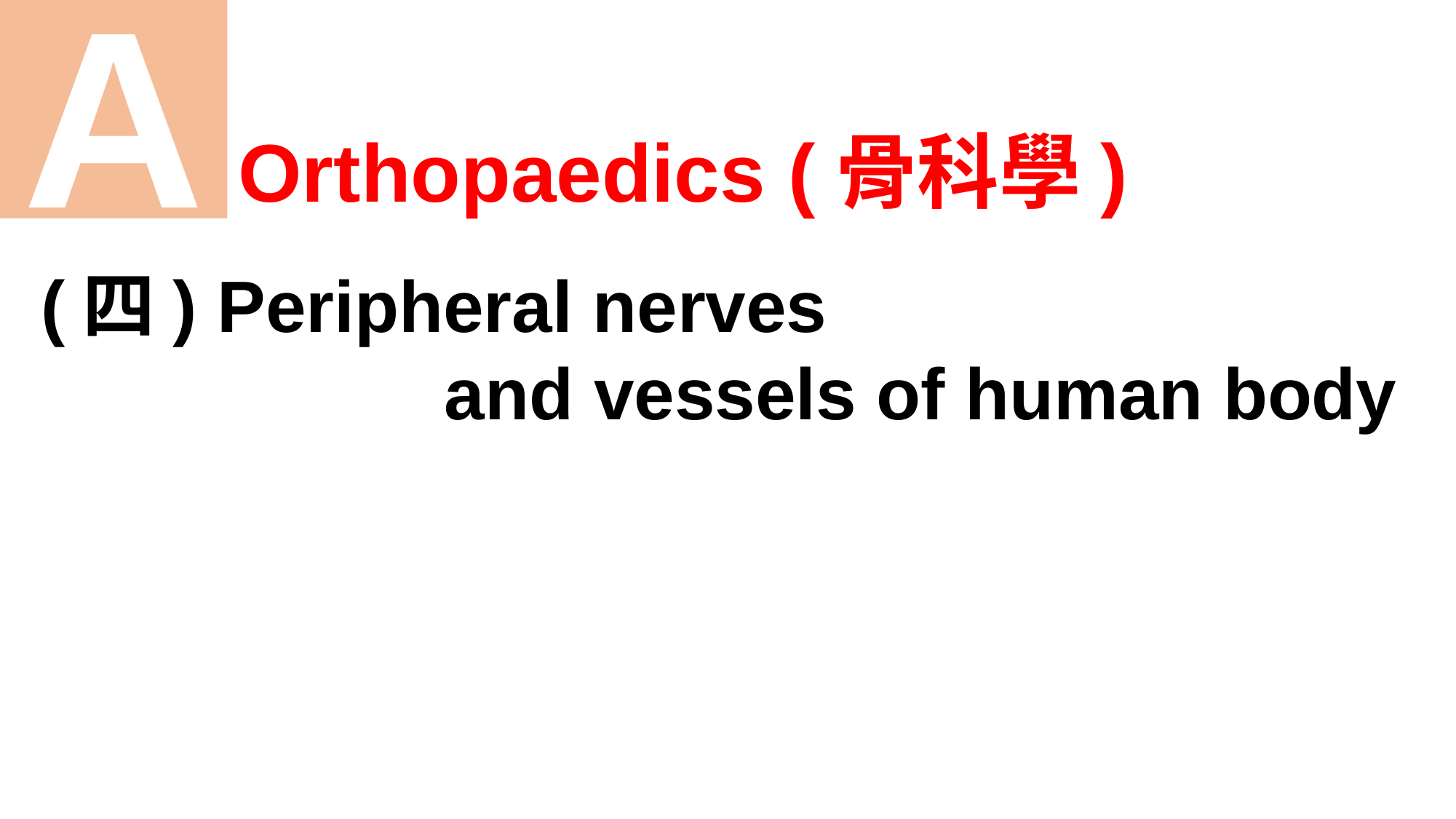

A
Orthopaedics (骨科學)
(四) Peripheral nerves
                    and vessels of human body